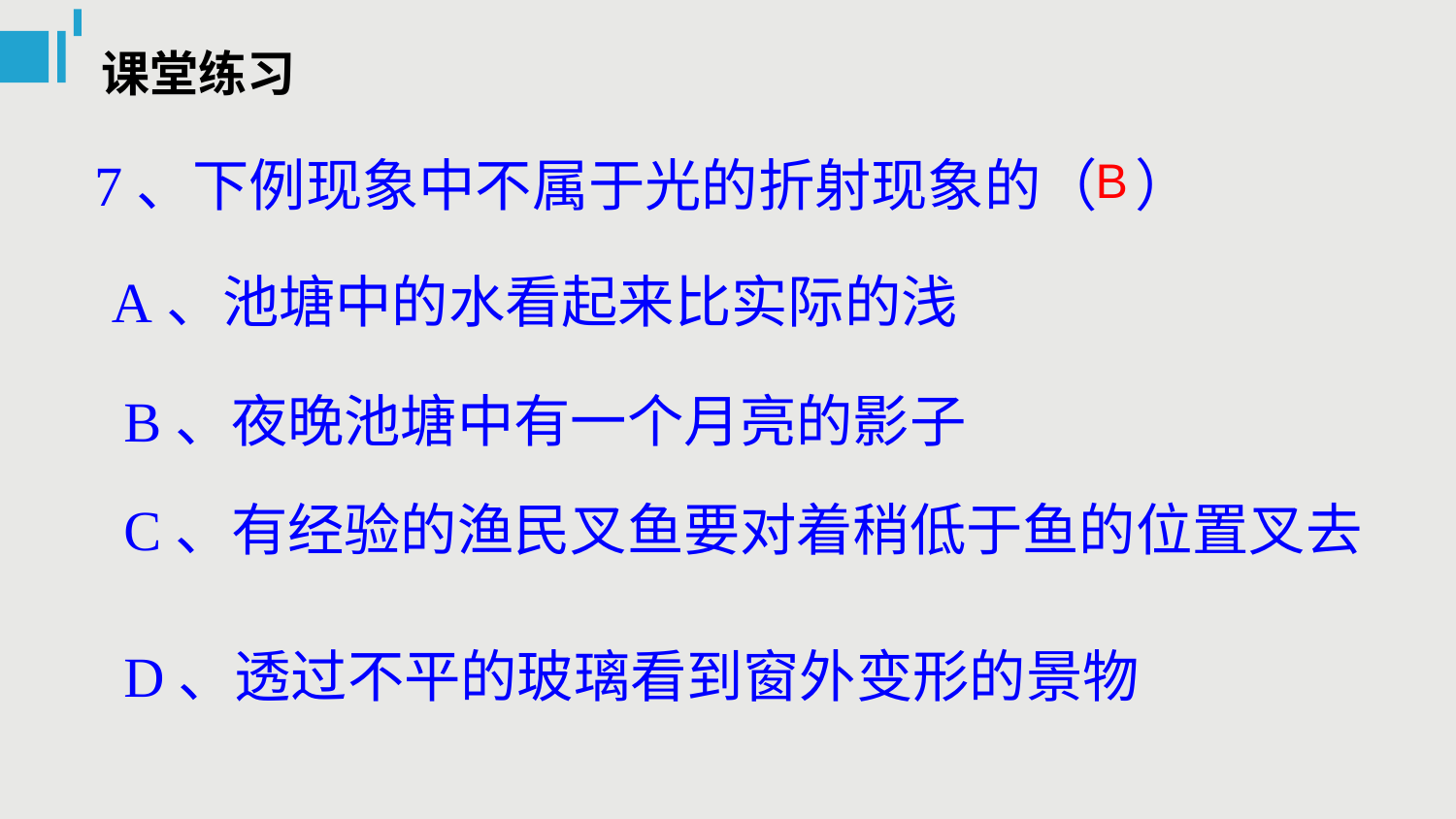

课堂练习

B
7、下例现象中不属于光的折射现象的（   ）
A、池塘中的水看起来比实际的浅

B、夜晚池塘中有一个月亮的影子

C、有经验的渔民叉鱼要对着稍低于鱼的位置叉去
D、透过不平的玻璃看到窗外变形的景物